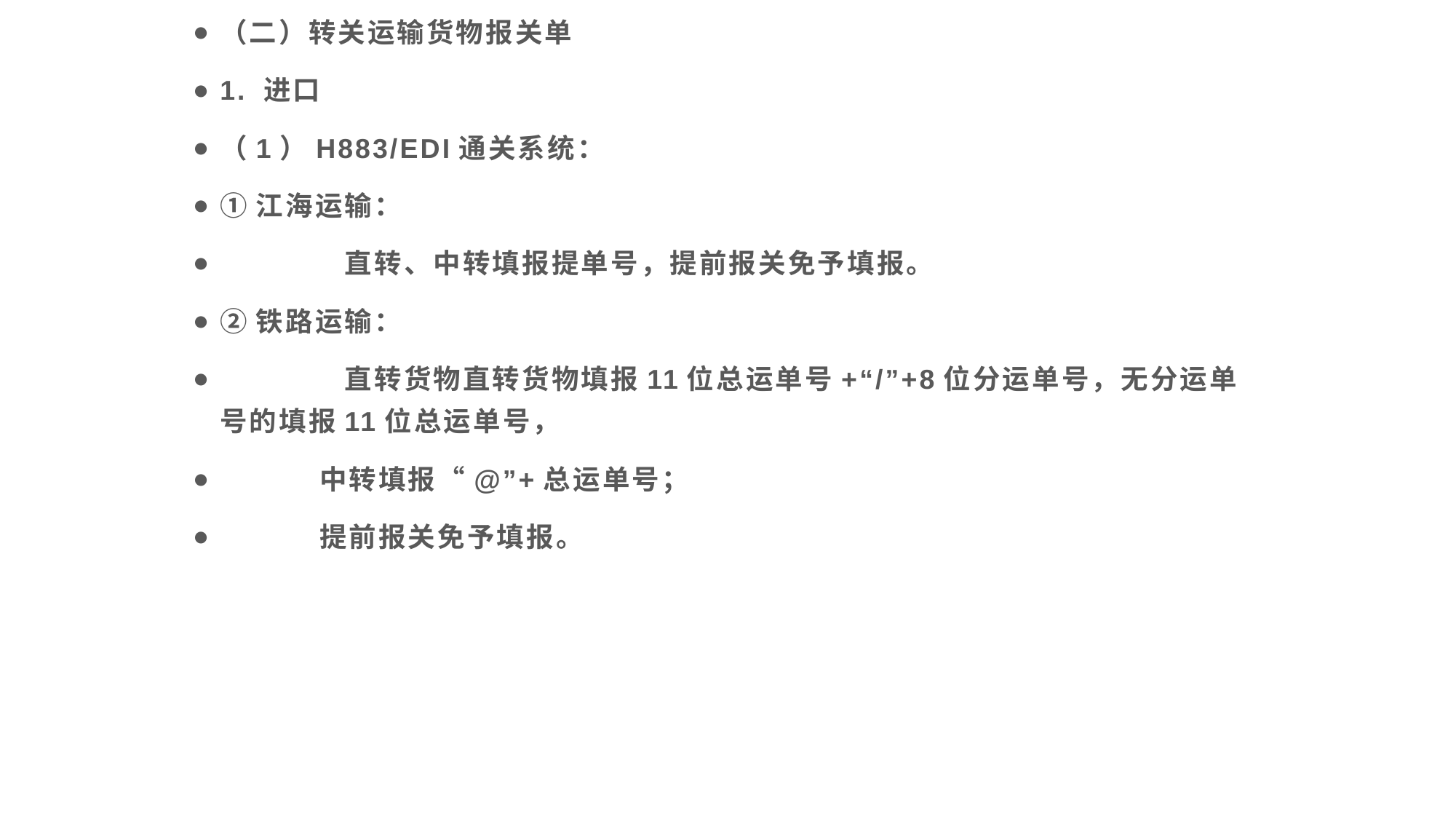

（二）转关运输货物报关单
1. 进口
（1）H883/EDI通关系统：
①江海运输：
              直转、中转填报提单号，提前报关免予填报。
②铁路运输：
              直转货物直转货物填报11位总运单号+“/”+8位分运单号，无分运单号的填报11位总运单号，
           中转填报“@”+总运单号；
           提前报关免予填报。